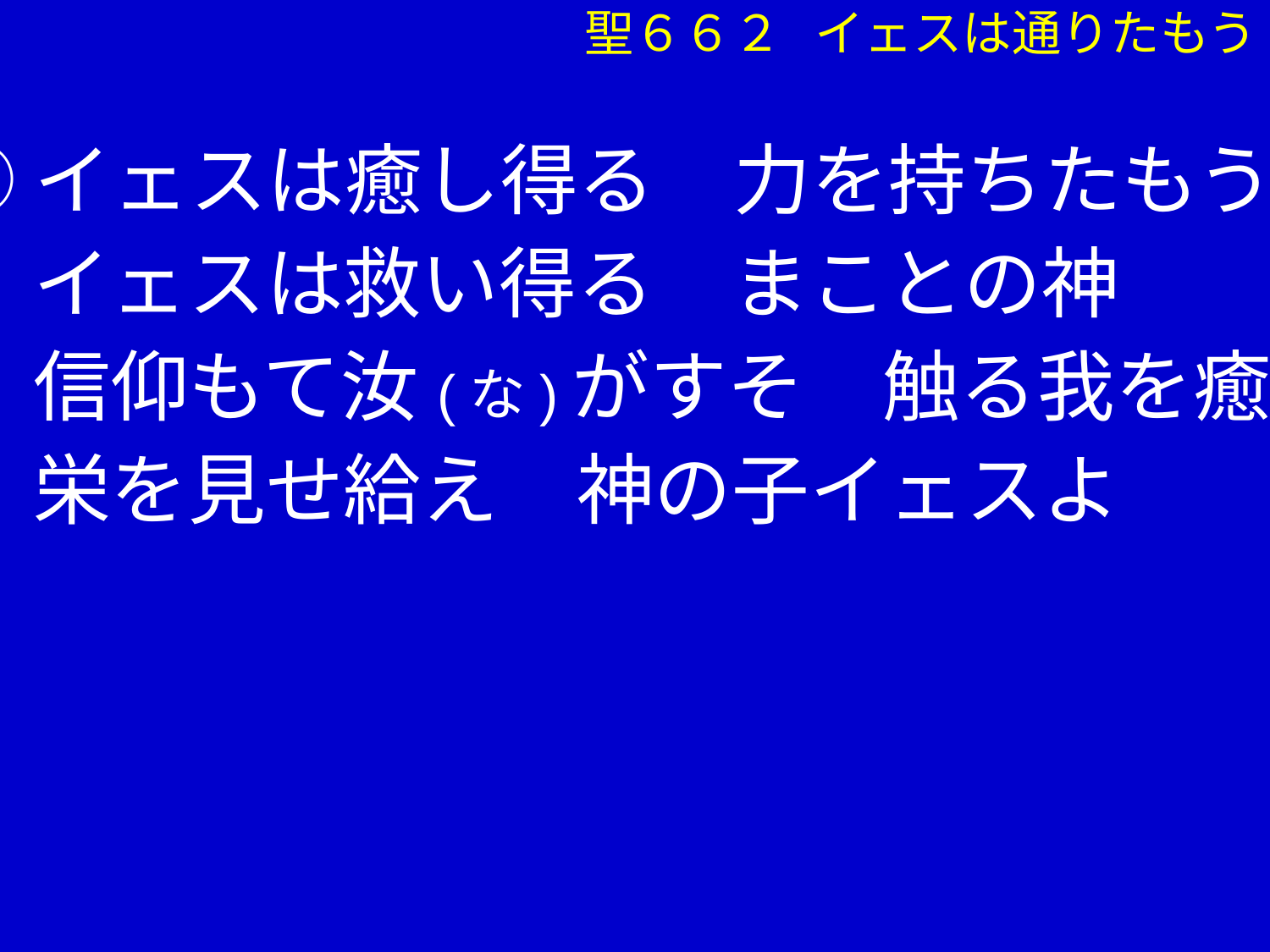

聖６６２   イェスは通りたもう
⑤イェスは癒し得る　力を持ちたもう
　 イェスは救い得る　まことの神
　 信仰もて汝(な)がすそ　触る我を癒し
　 栄を見せ給え　神の子イェスよ